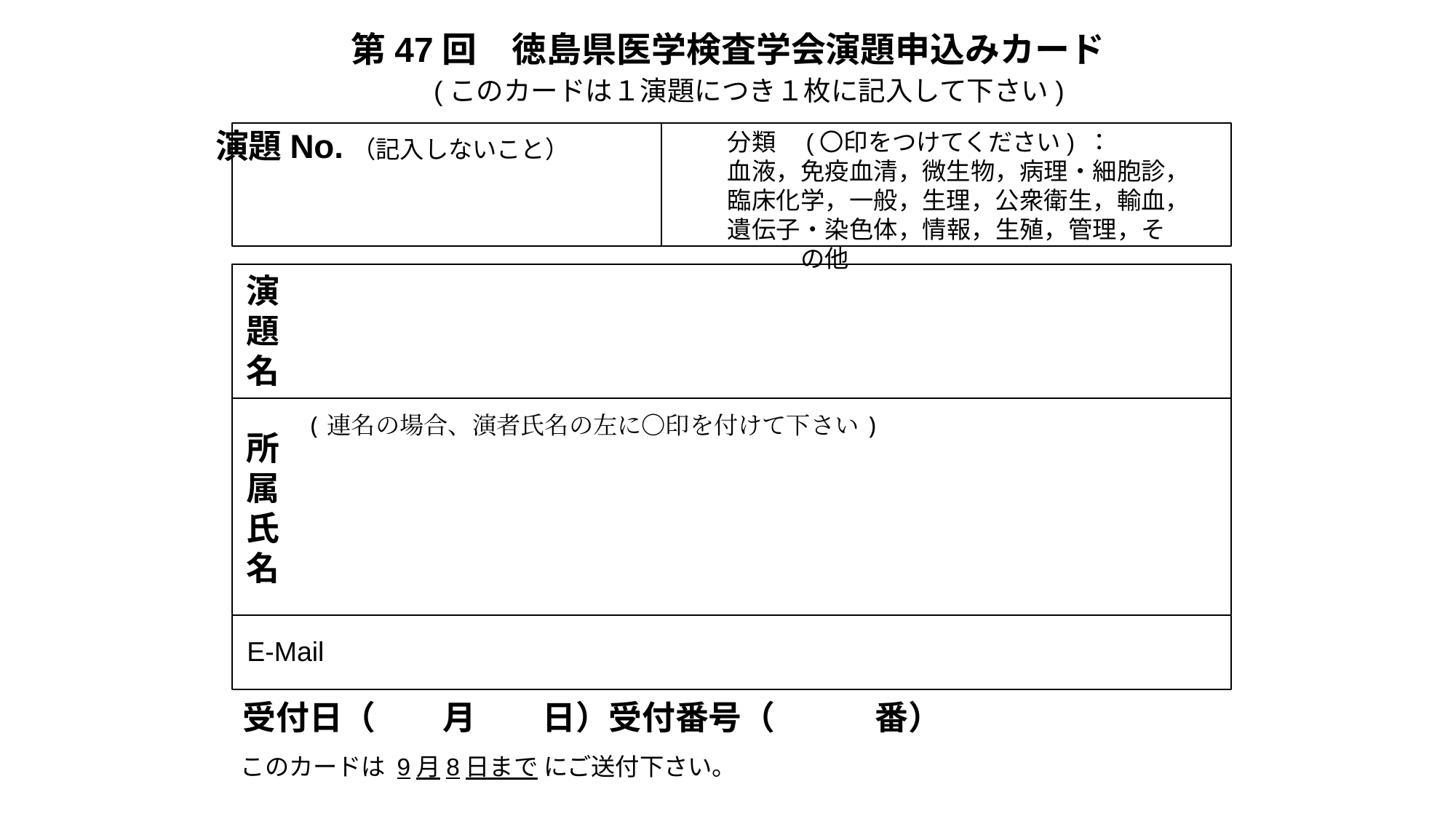

第47回　徳島県医学検査学会演題申込みカード
(このカードは１演題につき１枚に記入して下さい)
分類　(〇印をつけてください) ：
血液，免疫血清，微生物，病理・細胞診，
臨床化学，一般，生理，公衆衛生，輸血，
遺伝子・染色体，情報，生殖，管理，その他
演題No.（記入しないこと）

演
題
名

(連名の場合、演者氏名の左に〇印を付けて下さい)

所属氏名

E-Mail
受付日（　　月　　日）受付番号（　　　番）
このカードは 9月8日まで にご送付下さい。